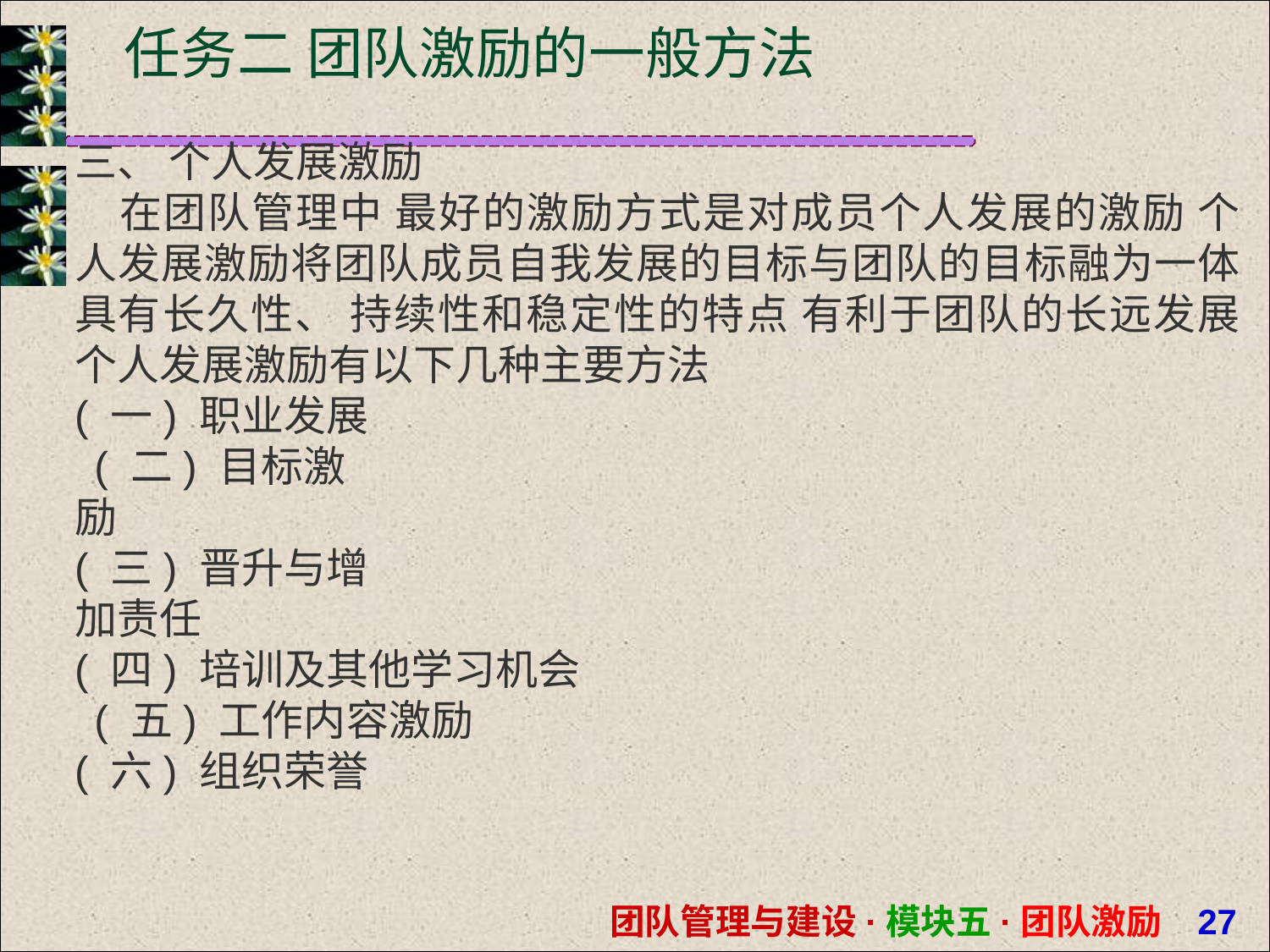

# 任务二 团队激励的一般方法

三、 个人发展激励
   在团队管理中 最好的激励方式是对成员个人发展的激励 个 人发展激励将团队成员自我发展的目标与团队的目标融为一体 具有长久性、 持续性和稳定性的特点 有利于团队的长远发展 个人发展激励有以下几种主要方法
( 一) 职业发展  ( 二) 目标激励
( 三) 晋升与增加责任
( 四) 培训及其他学习机会  ( 五) 工作内容激励
( 六) 组织荣誉

团队管理与建设·模块五·团队激励 27